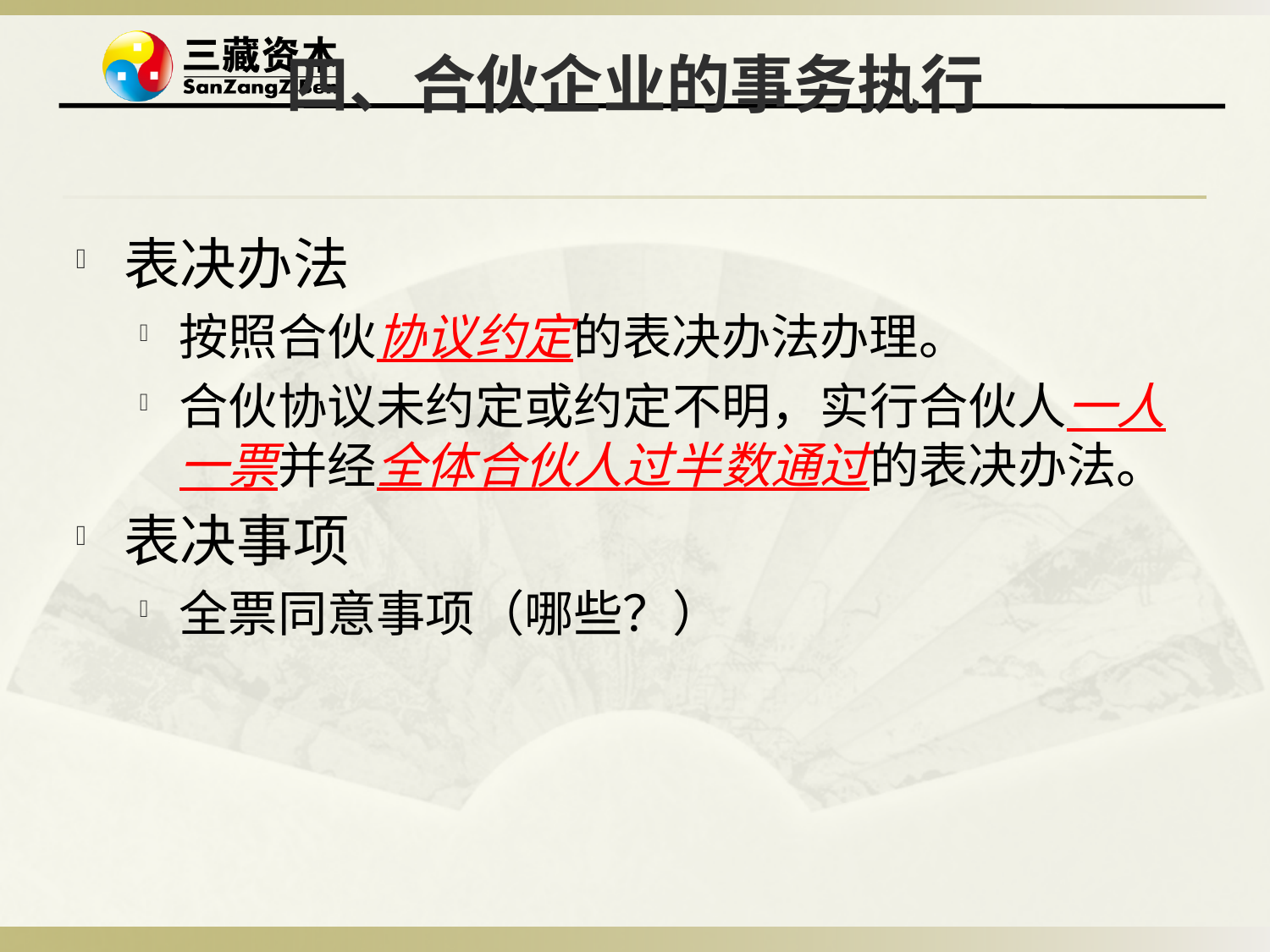

# 四、合伙企业的事务执行
表决办法
按照合伙协议约定的表决办法办理。
合伙协议未约定或约定不明，实行合伙人一人一票并经全体合伙人过半数通过的表决办法。
表决事项
全票同意事项（哪些？）